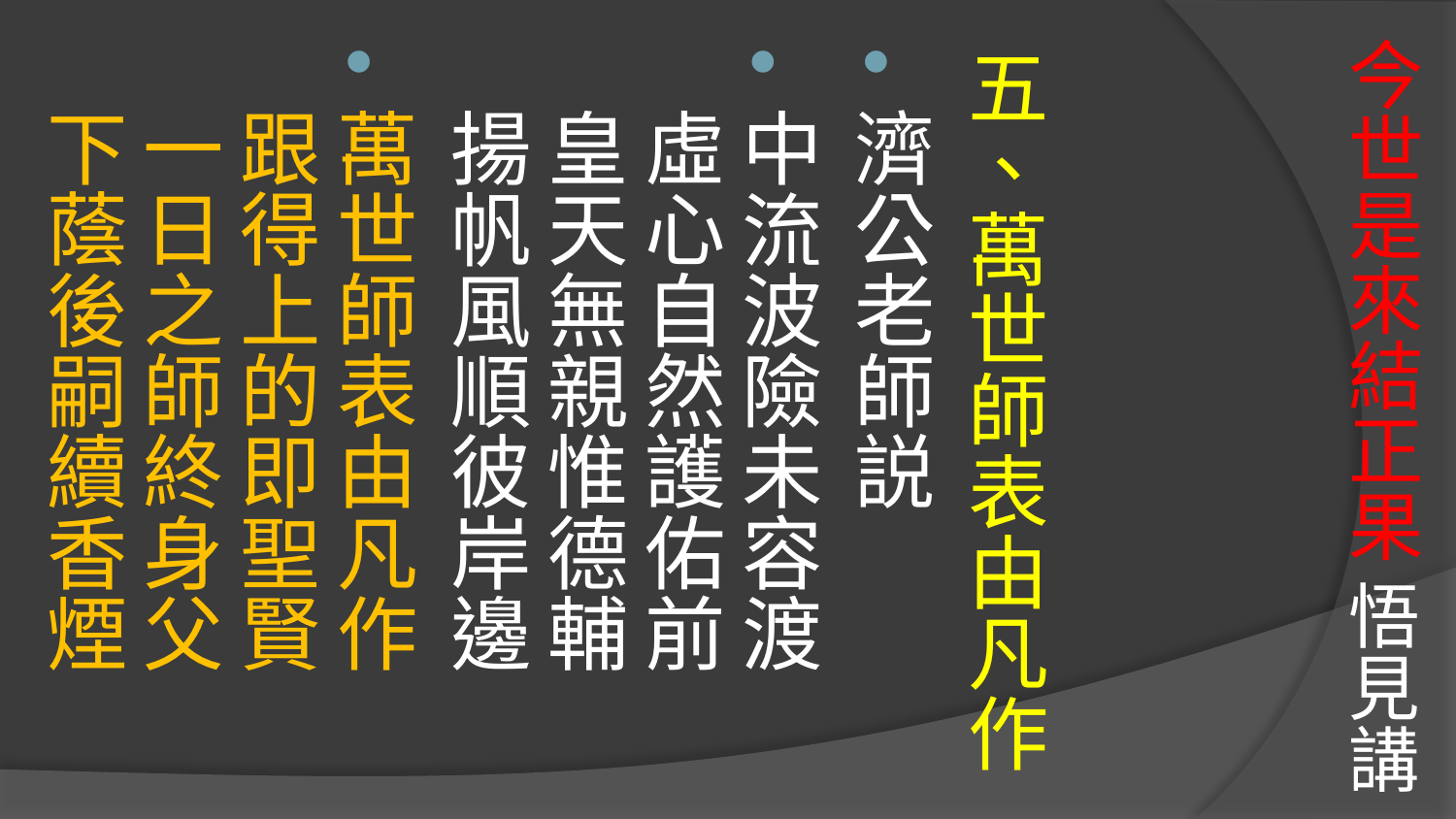

五、萬世師表由凡作
濟公老師説
中流波險未容渡　虛心自然護佑前
皇天無親惟德輔　揚帆風順彼岸邊
萬世師表由凡作　跟得上的即聖賢
一日之師終身父　下蔭後嗣續香煙
# 今世是來結正果 悟見講